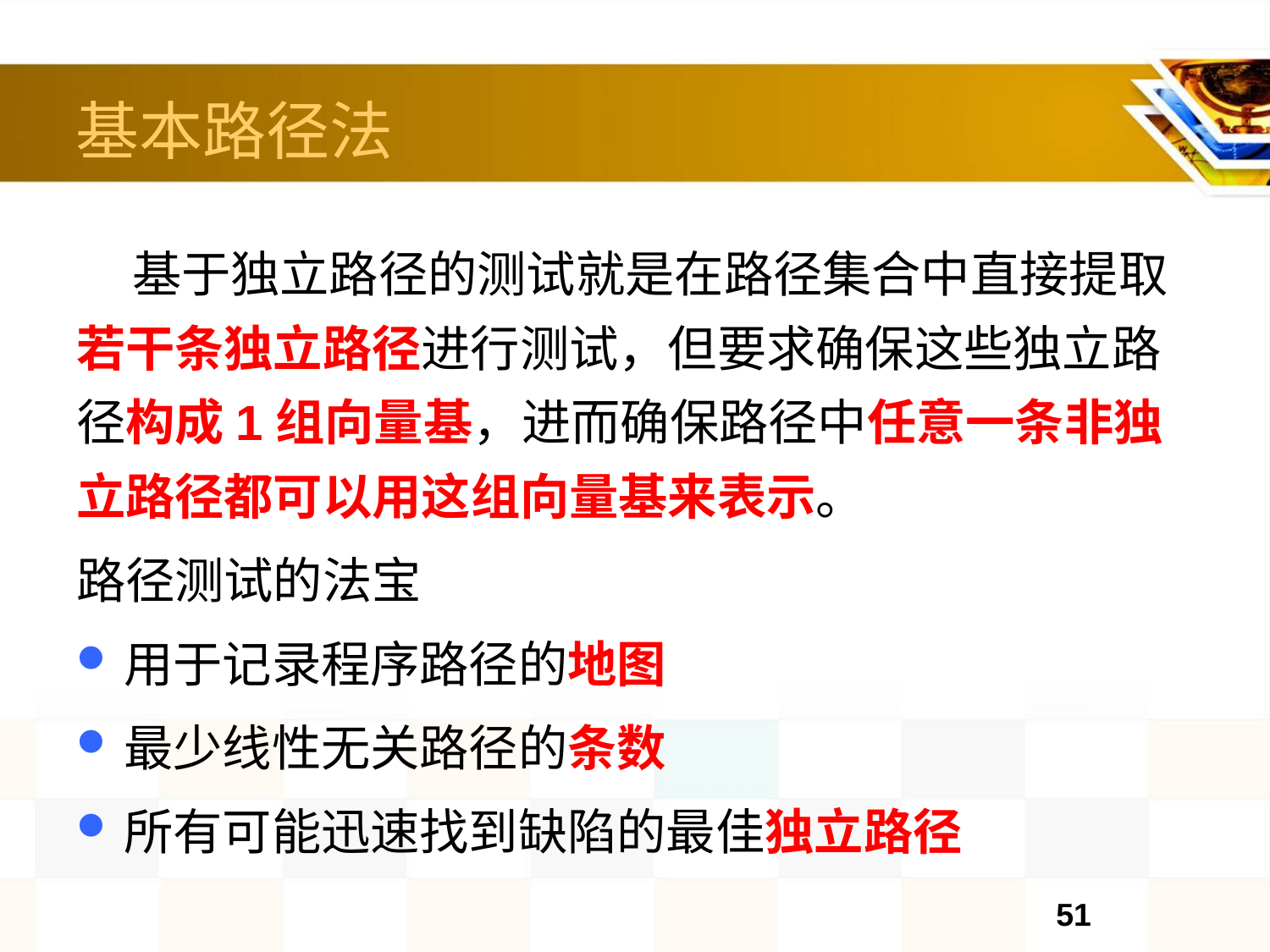

# 基本路径法
    基于独立路径的测试就是在路径集合中直接提取若干条独立路径进行测试，但要求确保这些独立路径构成1组向量基，进而确保路径中任意一条非独立路径都可以用这组向量基来表示。
路径测试的法宝
用于记录程序路径的地图
最少线性无关路径的条数
所有可能迅速找到缺陷的最佳独立路径